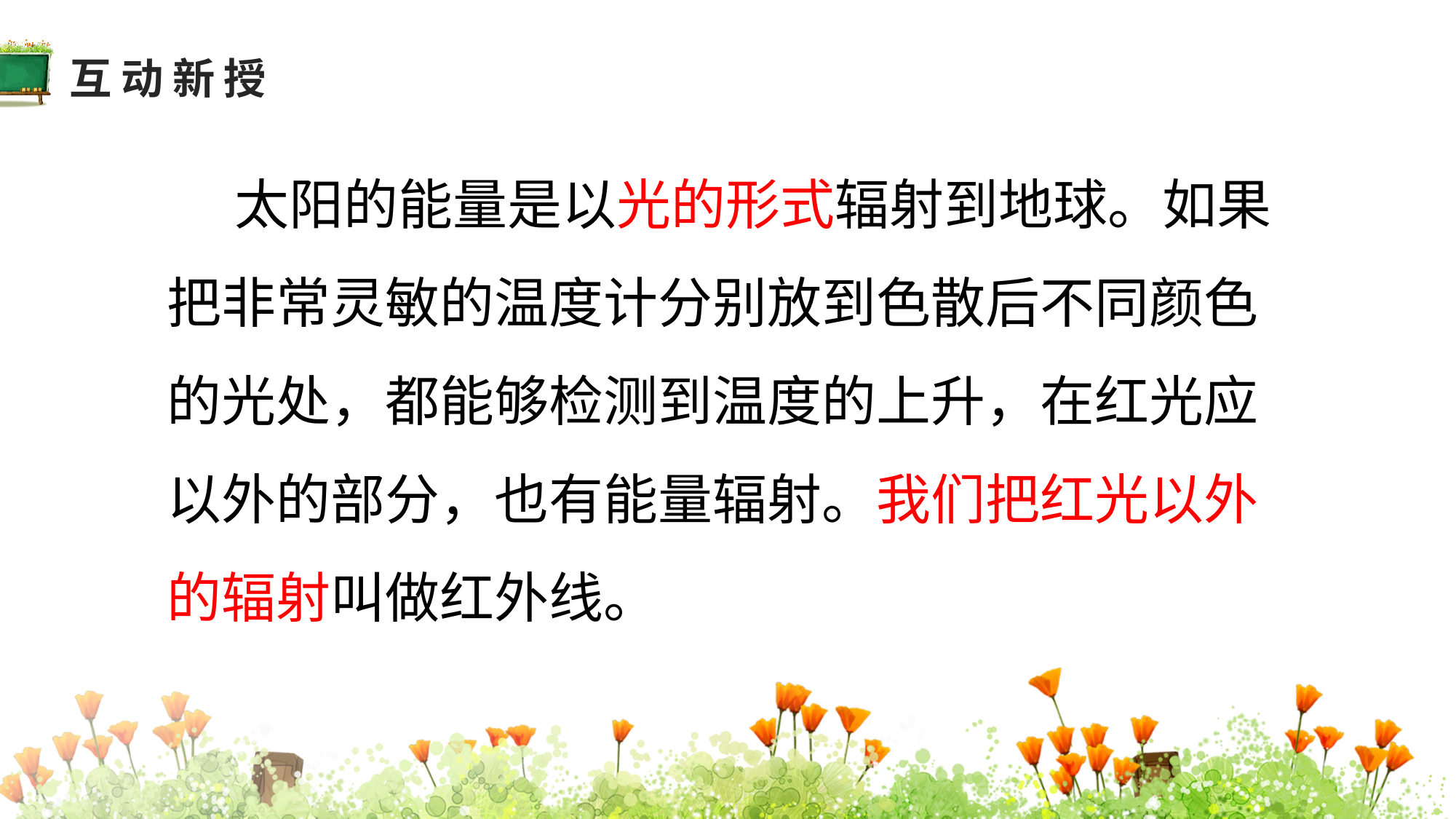

互动新授
太阳的能量是以光的形式辐射到地球。如果把非常灵敏的温度计分别放到色散后不同颜色的光处，都能够检测到温度的上升，在红光应以外的部分，也有能量辐射。我们把红光以外的辐射叫做红外线。